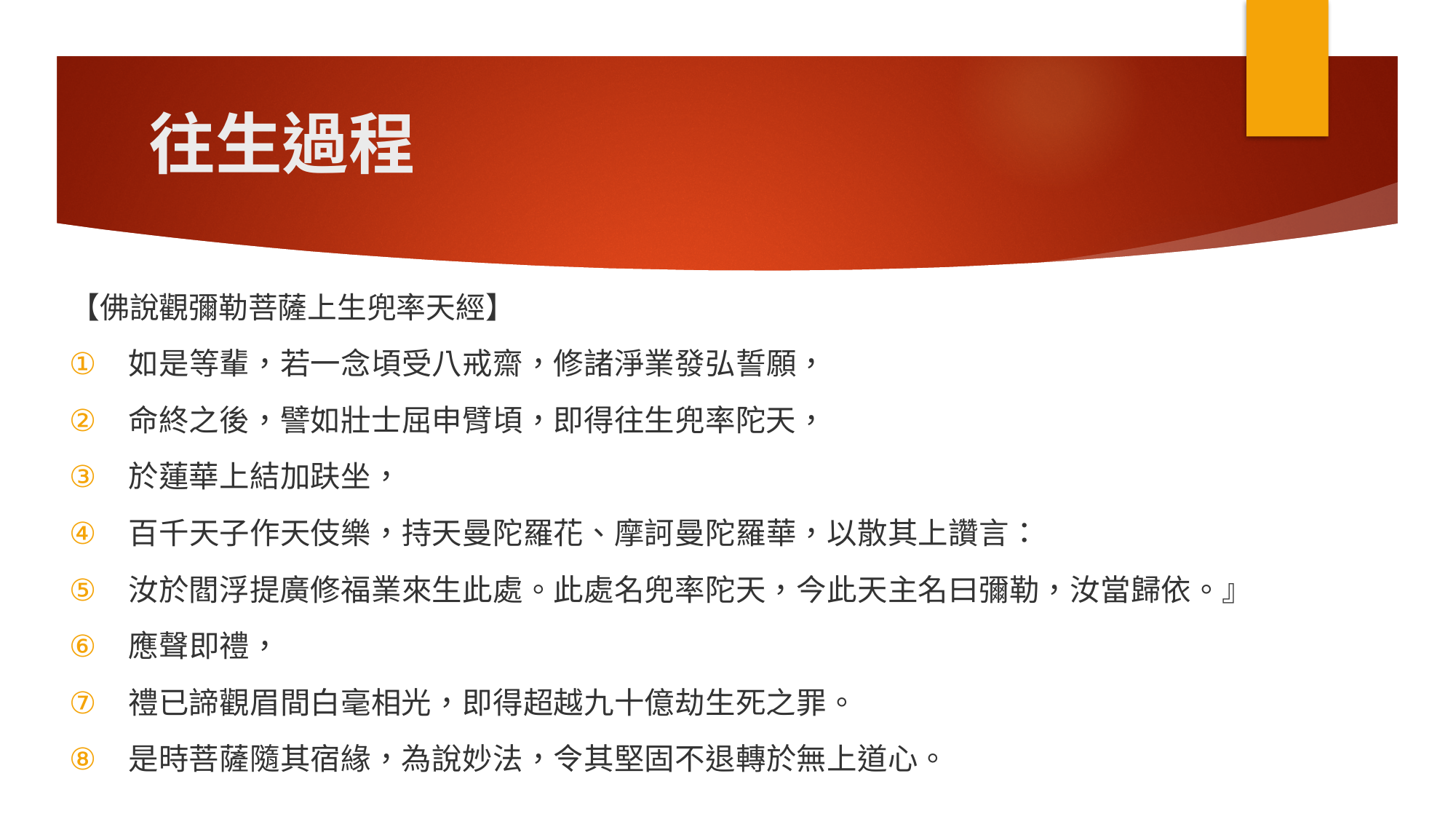

# 往生過程
【佛說觀彌勒菩薩上生兜率天經】
如是等輩，若一念頃受八戒齋，修諸淨業發弘誓願，
命終之後，譬如壯士屈申臂頃，即得往生兜率陀天，
於蓮華上結加趺坐，
百千天子作天伎樂，持天曼陀羅花、摩訶曼陀羅華，以散其上讚言：
汝於閻浮提廣修福業來生此處。此處名兜率陀天，今此天主名曰彌勒，汝當歸依。』
應聲即禮，
禮已諦觀眉間白毫相光，即得超越九十億劫生死之罪。
是時菩薩隨其宿緣，為說妙法，令其堅固不退轉於無上道心。